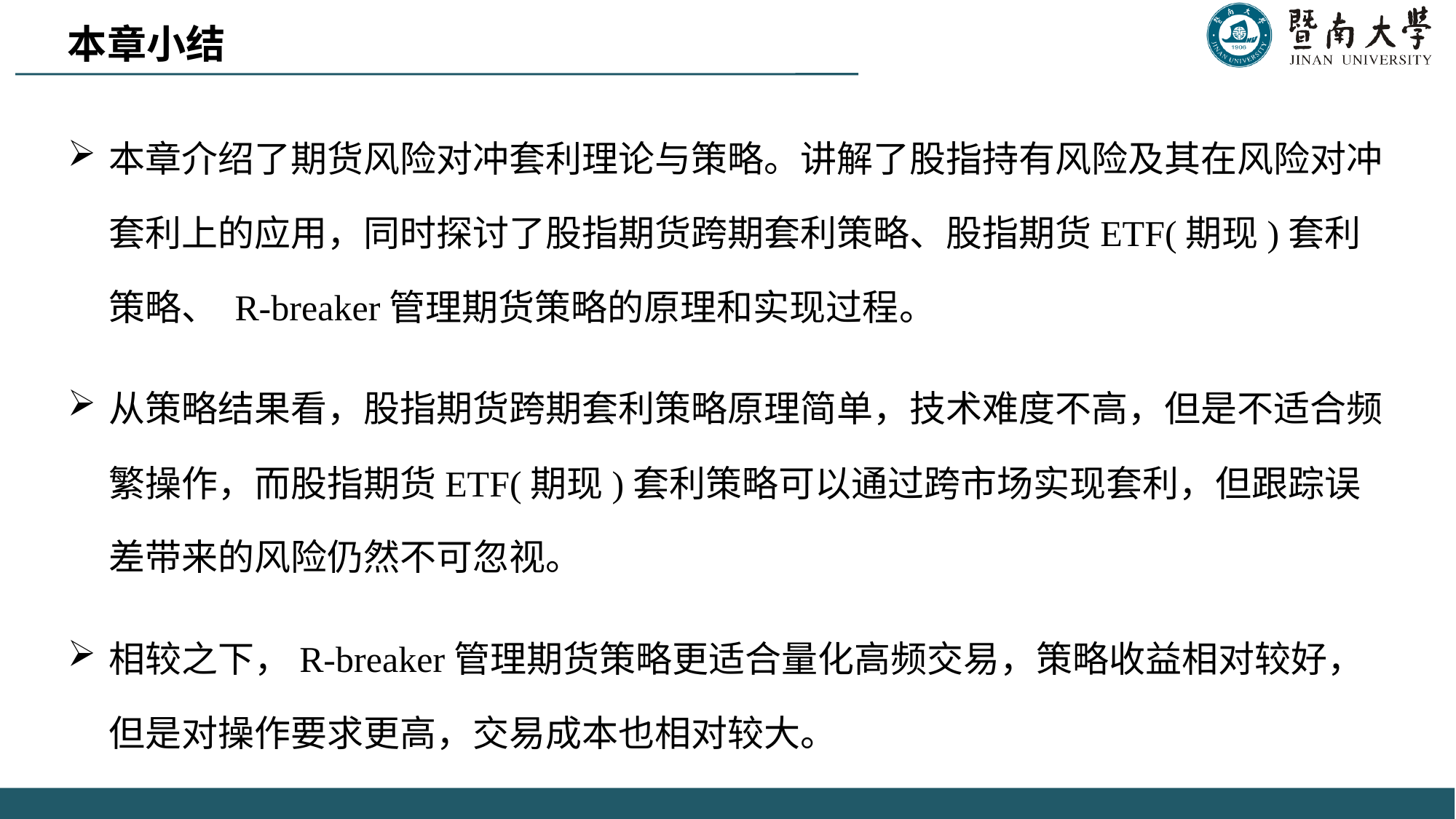

本章小结
本章介绍了期货风险对冲套利理论与策略。讲解了股指持有风险及其在风险对冲套利上的应用，同时探讨了股指期货跨期套利策略、股指期货ETF(期现)套利策略、 R-breaker管理期货策略的原理和实现过程。
从策略结果看，股指期货跨期套利策略原理简单，技术难度不高，但是不适合频繁操作，而股指期货ETF(期现)套利策略可以通过跨市场实现套利，但跟踪误差带来的风险仍然不可忽视。
相较之下，R-breaker管理期货策略更适合量化高频交易，策略收益相对较好，但是对操作要求更高，交易成本也相对较大。